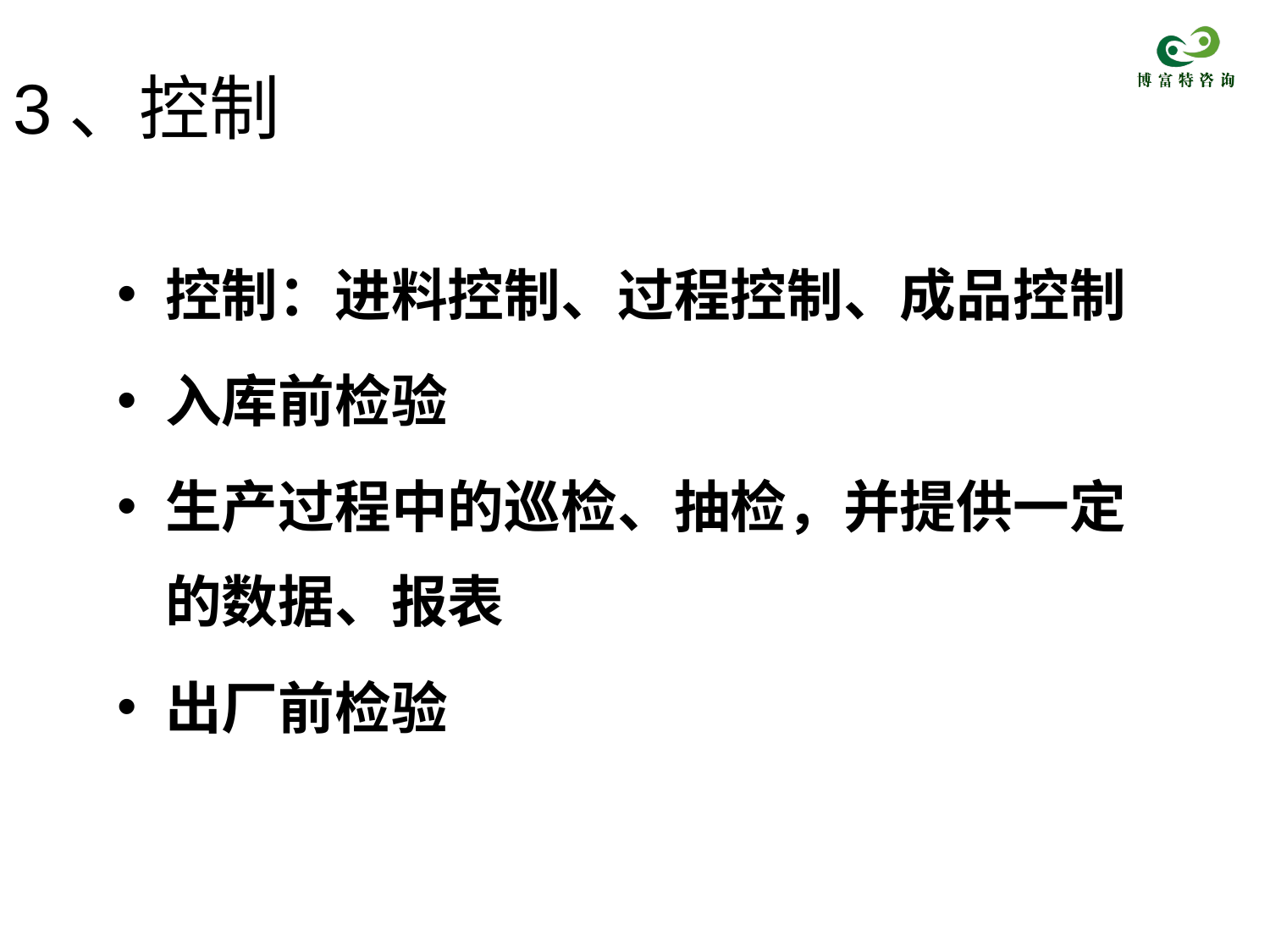

# 3、控制
控制：进料控制、过程控制、成品控制
入库前检验
生产过程中的巡检、抽检，并提供一定的数据、报表
出厂前检验